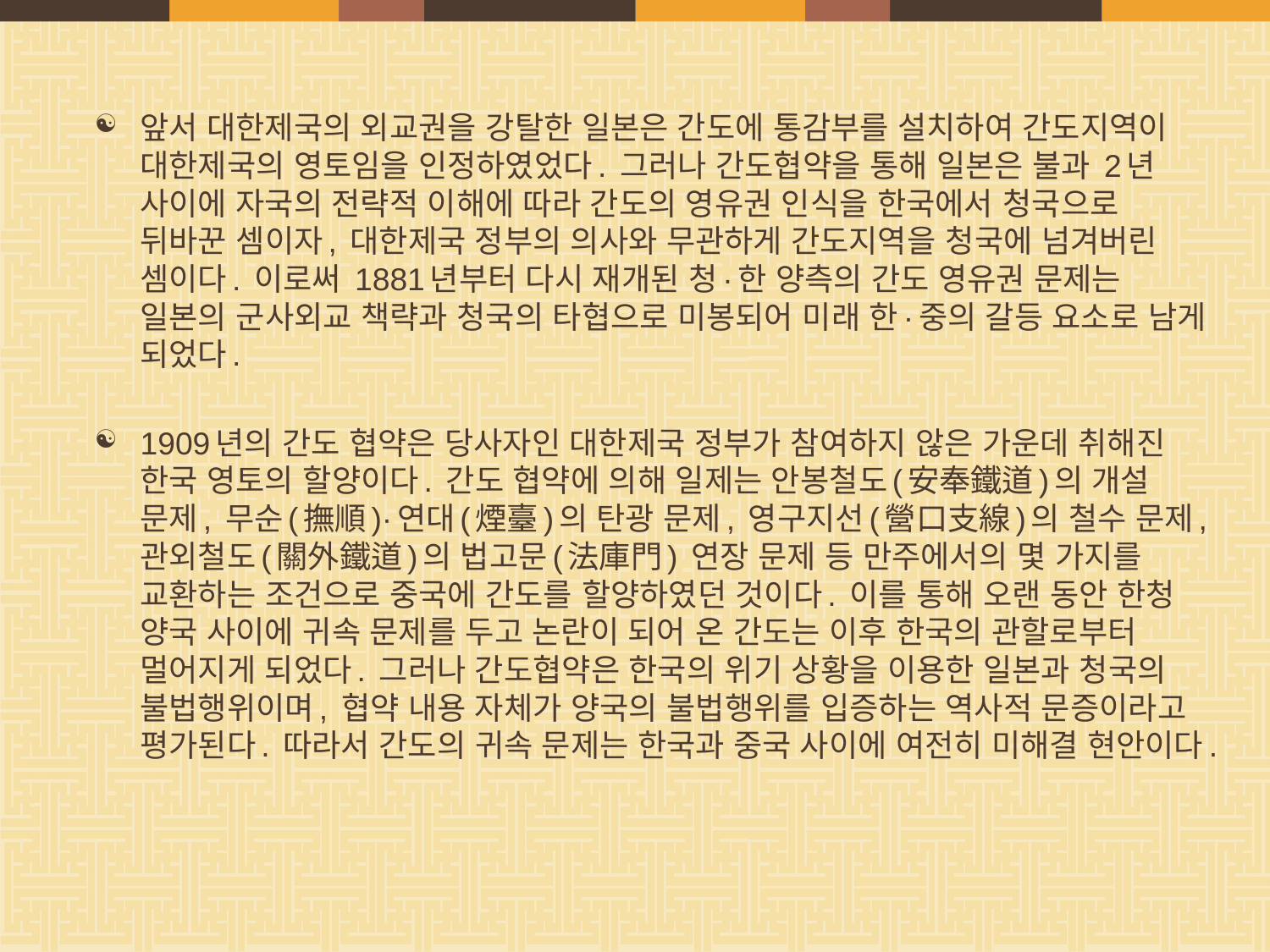

앞서 대한제국의 외교권을 강탈한 일본은 간도에 통감부를 설치하여 간도지역이 대한제국의 영토임을 인정하였었다. 그러나 간도협약을 통해 일본은 불과 2년 사이에 자국의 전략적 이해에 따라 간도의 영유권 인식을 한국에서 청국으로 뒤바꾼 셈이자, 대한제국 정부의 의사와 무관하게 간도지역을 청국에 넘겨버린 셈이다. 이로써 1881년부터 다시 재개된 청·한 양측의 간도 영유권 문제는 일본의 군사외교 책략과 청국의 타협으로 미봉되어 미래 한·중의 갈등 요소로 남게 되었다.

1909년의 간도 협약은 당사자인 대한제국 정부가 참여하지 않은 가운데 취해진 한국 영토의 할양이다. 간도 협약에 의해 일제는 안봉철도(安奉鐵道)의 개설 문제, 무순(撫順)·연대(煙臺)의 탄광 문제, 영구지선(營口支線)의 철수 문제, 관외철도(關外鐵道)의 법고문(法庫門) 연장 문제 등 만주에서의 몇 가지를 교환하는 조건으로 중국에 간도를 할양하였던 것이다. 이를 통해 오랜 동안 한청 양국 사이에 귀속 문제를 두고 논란이 되어 온 간도는 이후 한국의 관할로부터 멀어지게 되었다. 그러나 간도협약은 한국의 위기 상황을 이용한 일본과 청국의 불법행위이며, 협약 내용 자체가 양국의 불법행위를 입증하는 역사적 문증이라고 평가된다. 따라서 간도의 귀속 문제는 한국과 중국 사이에 여전히 미해결 현안이다.